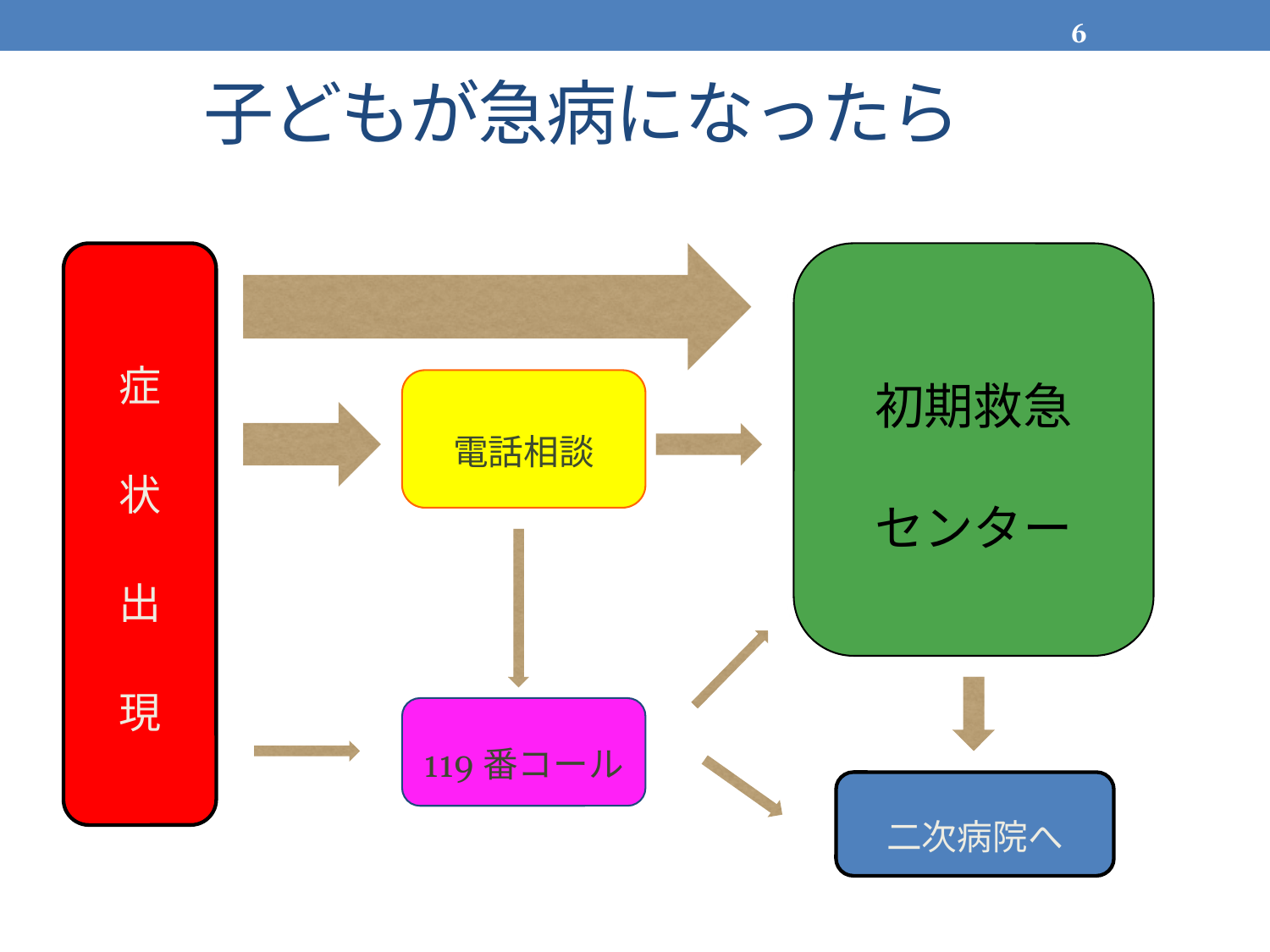

6
# 子どもが急病になったら
症
状
出
現

初期救急
センター
電話相談

119番コール

二次病院へ